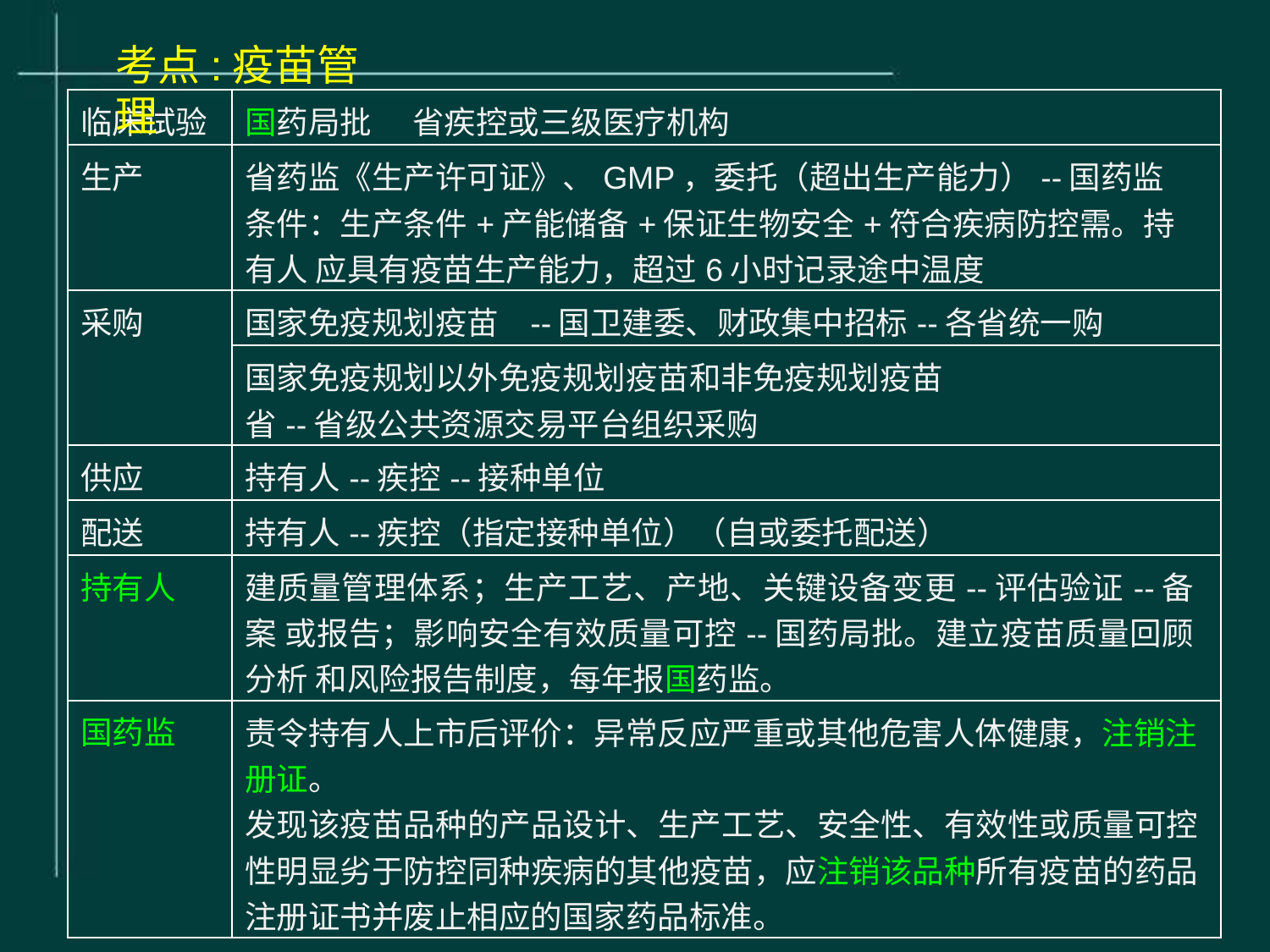

# 考点:疫苗管理
| 临床试验 | 国药局批 省疾控或三级医疗机构 |
| --- | --- |
| 生产 | 省药监《生产许可证》、GMP，委托（超出生产能力）--国药监 条件：生产条件+产能储备+保证生物安全+符合疾病防控需。持有人 应具有疫苗生产能力，超过6小时记录途中温度 |
| 采购 | 国家免疫规划疫苗 --国卫建委、财政集中招标--各省统一购 |
|  | 国家免疫规划以外免疫规划疫苗和非免疫规划疫苗 省--省级公共资源交易平台组织采购 |
| 供应 | 持有人--疾控--接种单位 |
| 配送 | 持有人--疾控（指定接种单位）（自或委托配送） |
| 持有人 | 建质量管理体系；生产工艺、产地、关键设备变更--评估验证--备案 或报告；影响安全有效质量可控--国药局批。建立疫苗质量回顾分析 和风险报告制度，每年报国药监。 |
| 国药监 | 责令持有人上市后评价：异常反应严重或其他危害人体健康，注销注 册证。 发现该疫苗品种的产品设计、生产工艺、安全性、有效性或质量可控 性明显劣于防控同种疾病的其他疫苗，应注销该品种所有疫苗的药品 注册证书并废止相应的国家药品标准。 |